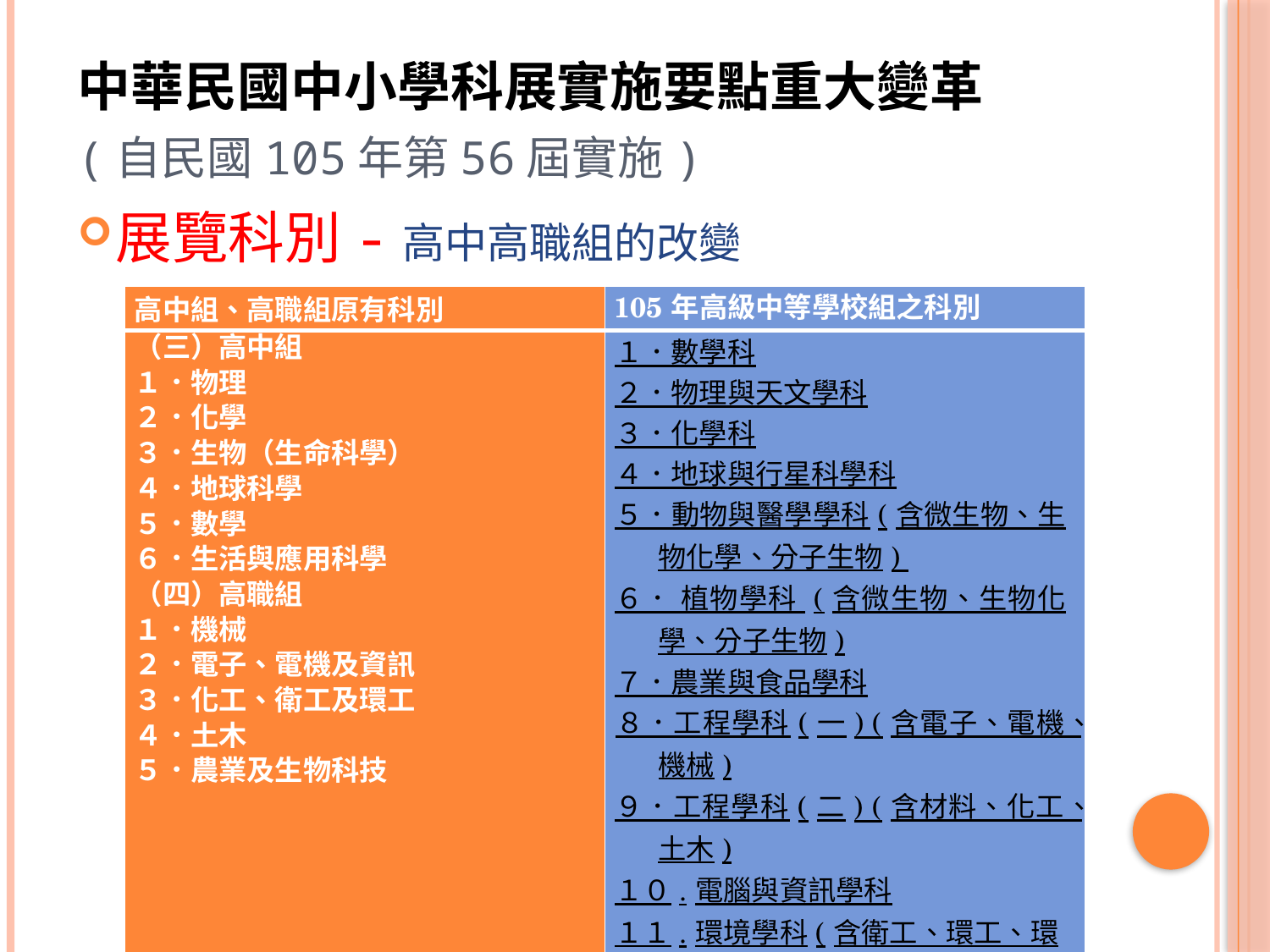

# 中華民國中小學科展實施要點重大變革 (自民國105年第56屆實施)
展覽科別-高中高職組的改變

| 高中組、高職組原有科別 | 105年高級中等學校組之科別 |
| --- | --- |
| （三）高中組 １．物理 ２．化學 ３．生物（生命科學） ４．地球科學 ５．數學 ６．生活與應用科學 （四）高職組 １．機械 ２．電子、電機及資訊 ３．化工、衛工及環工 ４．土木 ５．農業及生物科技 | １．數學科 ２．物理與天文學科 ３．化學科 ４．地球與行星科學科 ５．動物與醫學學科(含微生物、生物化學、分子生物) ６． 植物學科 (含微生物、生物化學、分子生物) ７．農業與食品學科 ８．工程學科(一) (含電子、電機、機械) ９．工程學科(二) (含材料、化工、土木) １０.電腦與資訊學科 １１.環境學科(含衛工、環工、環境管理) |